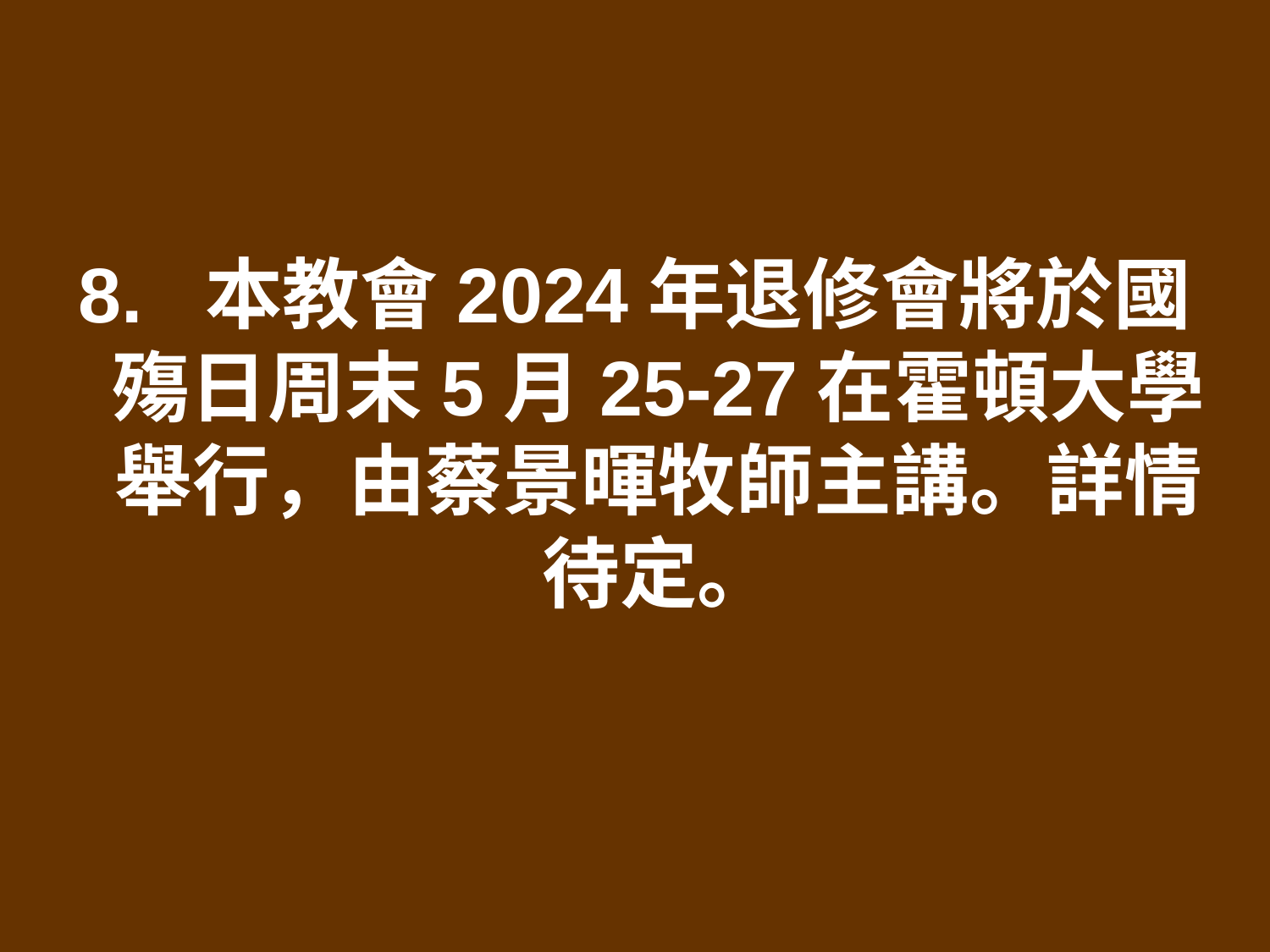

8.  本教會2024年退修會將於國殤日周末5月25-27在霍頓大學舉行，由蔡景暉牧師主講。詳情待定。